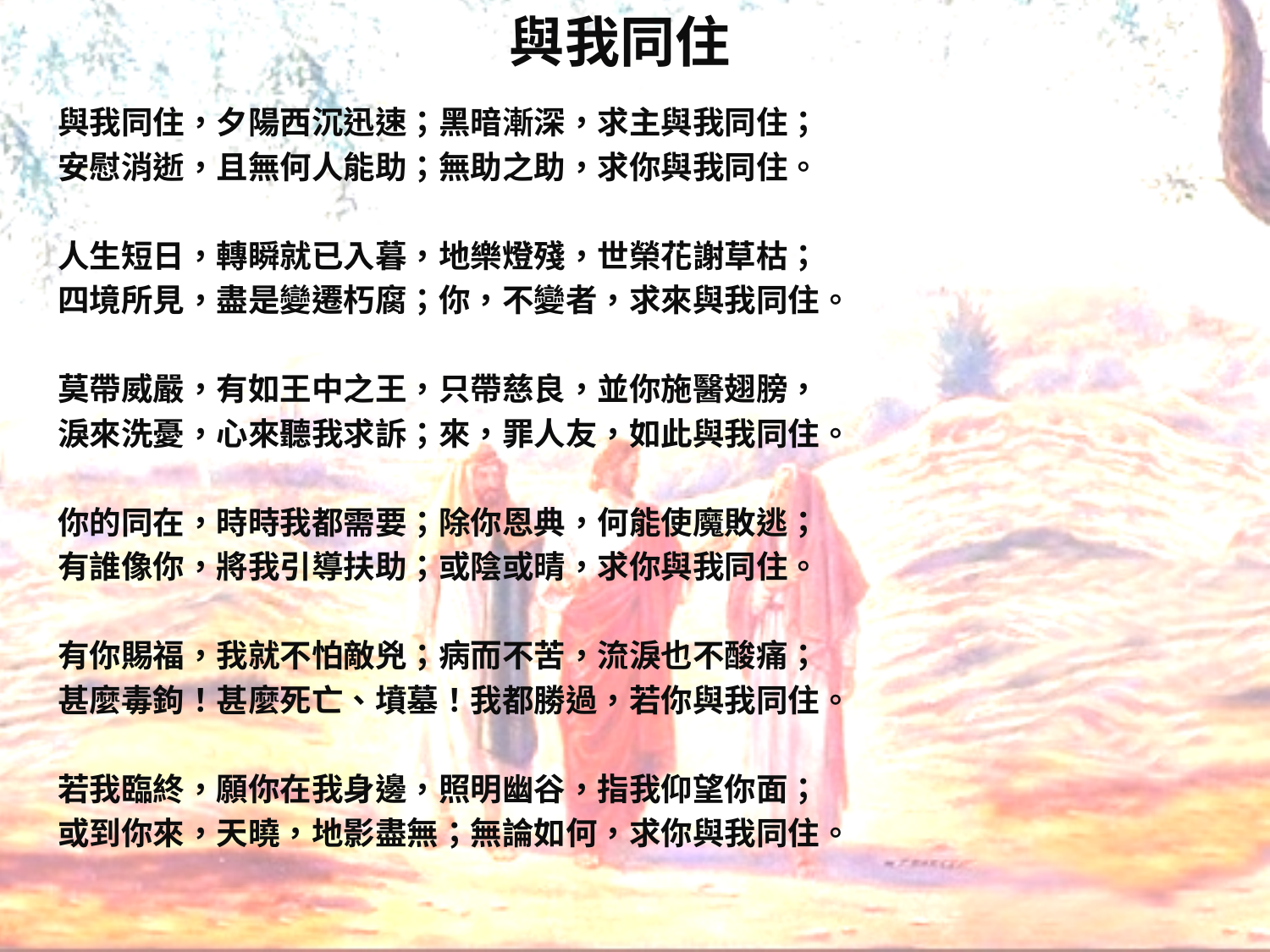

# 與我同住
與我同住，夕陽西沉迅速；黑暗漸深，求主與我同住；
安慰消逝，且無何人能助；無助之助，求你與我同住。

人生短日，轉瞬就已入暮，地樂燈殘，世榮花謝草枯；
四境所見，盡是變遷朽腐；你，不變者，求來與我同住。

莫帶威嚴，有如王中之王，只帶慈良，並你施醫翅膀，
淚來洗憂，心來聽我求訴；來，罪人友，如此與我同住。

你的同在，時時我都需要；除你恩典，何能使魔敗逃；
有誰像你，將我引導扶助；或陰或晴，求你與我同住。

有你賜福，我就不怕敵兇；病而不苦，流淚也不酸痛；
甚麼毒鉤！甚麼死亡、墳墓！我都勝過，若你與我同住。

若我臨終，願你在我身邊，照明幽谷，指我仰望你面；
或到你來，天曉，地影盡無；無論如何，求你與我同住。